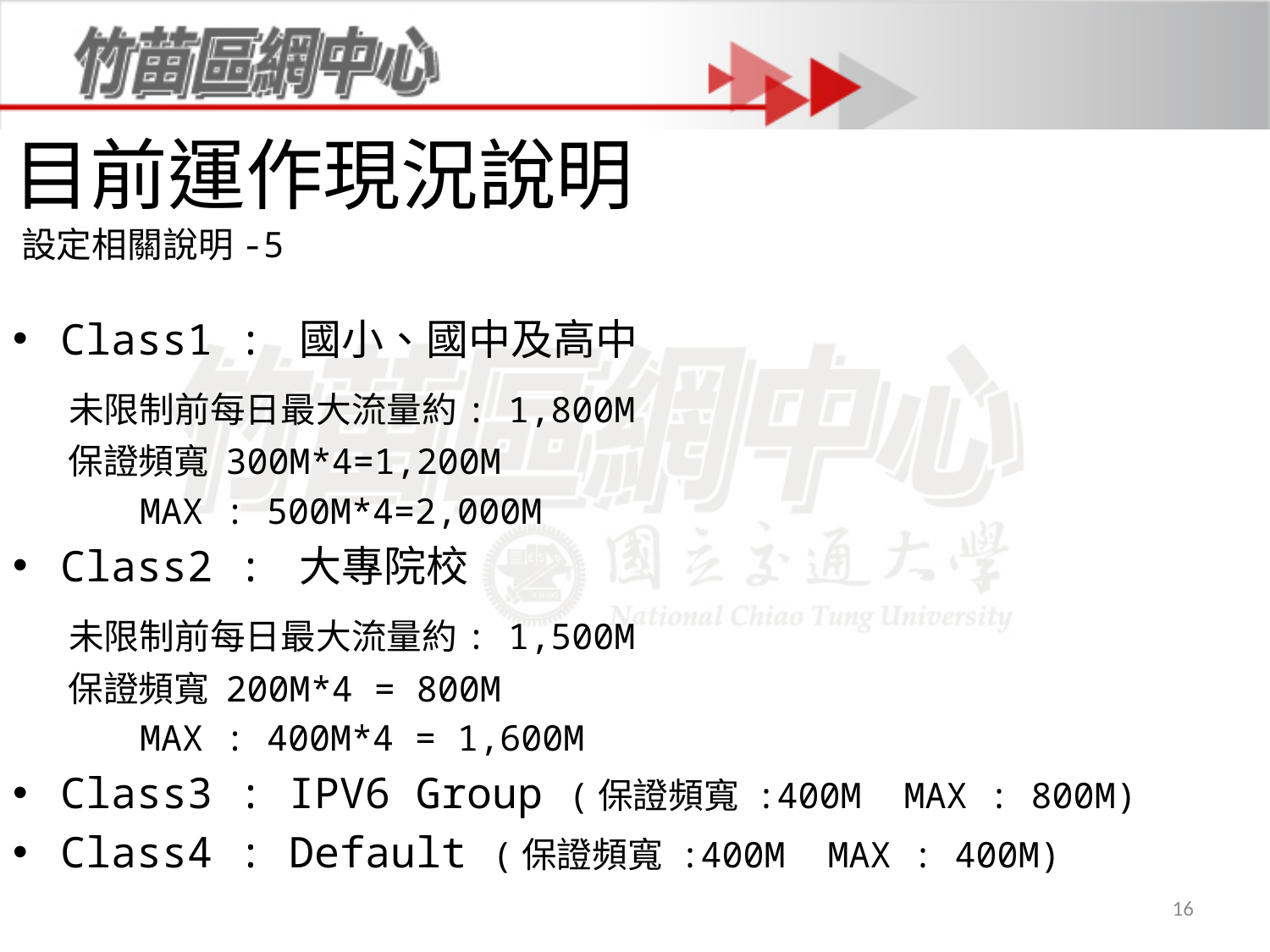

# 目前運作現況說明 設定相關說明-5
Class1 : 國小、國中及高中
    未限制前每日最大流量約: 1,800M
      保證頻寬 300M*4=1,200M
      MAX : 500M*4=2,000M
Class2 : 大專院校
    未限制前每日最大流量約: 1,500M
      保證頻寬 200M*4 = 800M
      MAX : 400M*4 = 1,600M
Class3 : IPV6 Group (保證頻寬 :400M  MAX : 800M)
Class4 : Default (保證頻寬 :400M  MAX : 400M)

16